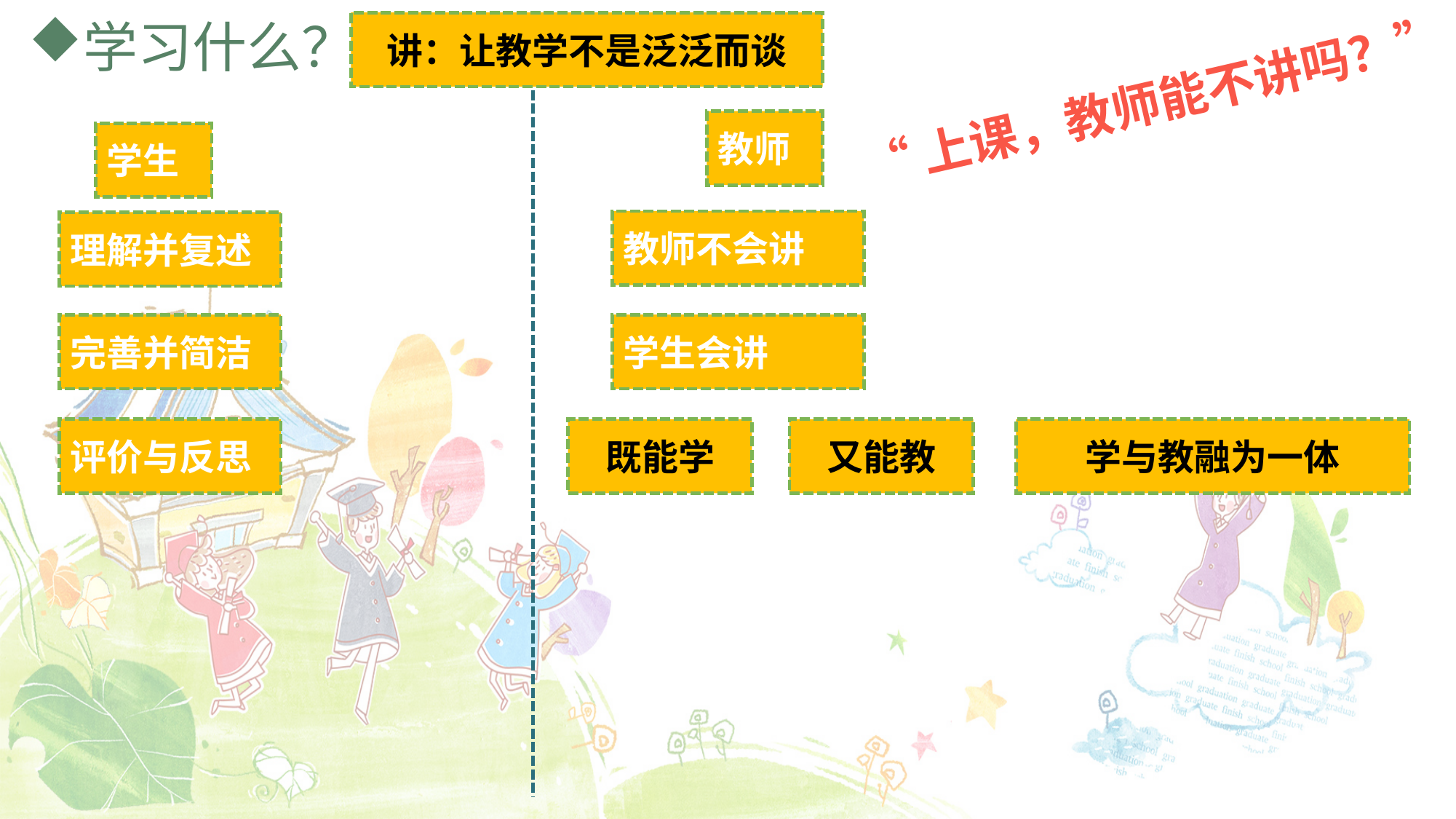

# 学习什么？
讲：让教学不是泛泛而谈
“上课，教师能不讲吗？”
教师
学生
教师不会讲
理解并复述
完善并简洁
学生会讲
评价与反思
既能学
又能教
学与教融为一体